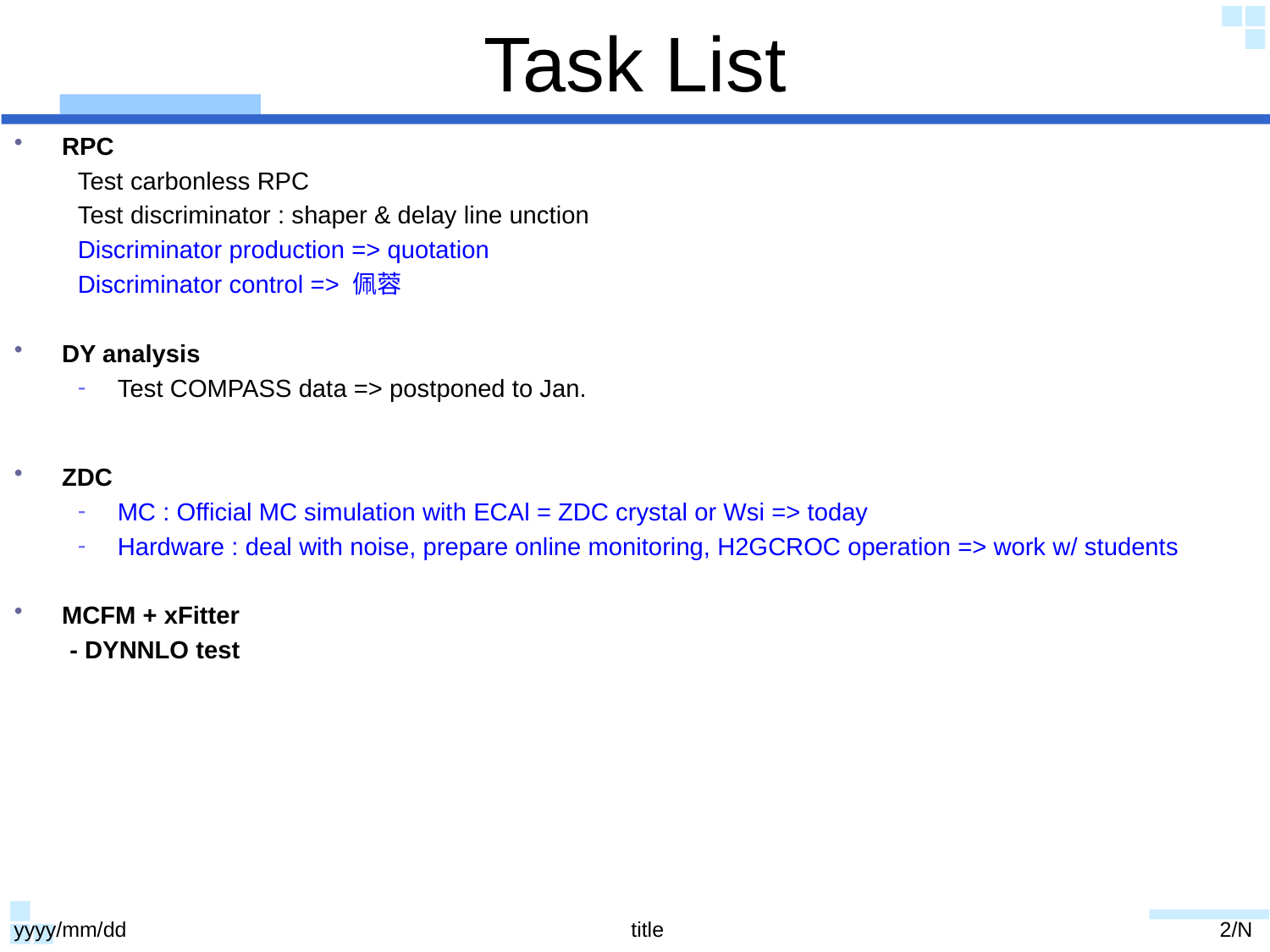

# Task List
RPC
Test carbonless RPC
Test discriminator : shaper & delay line unction
Discriminator production => quotation
Discriminator control => 佩蓉

DY analysis
Test COMPASS data => postponed to Jan.

ZDC
MC : Official MC simulation with ECAl = ZDC crystal or Wsi => today
Hardware : deal with noise, prepare online monitoring, H2GCROC operation => work w/ students

MCFM + xFitter
- DYNNLO test
yyyy/mm/dd
title
2/N